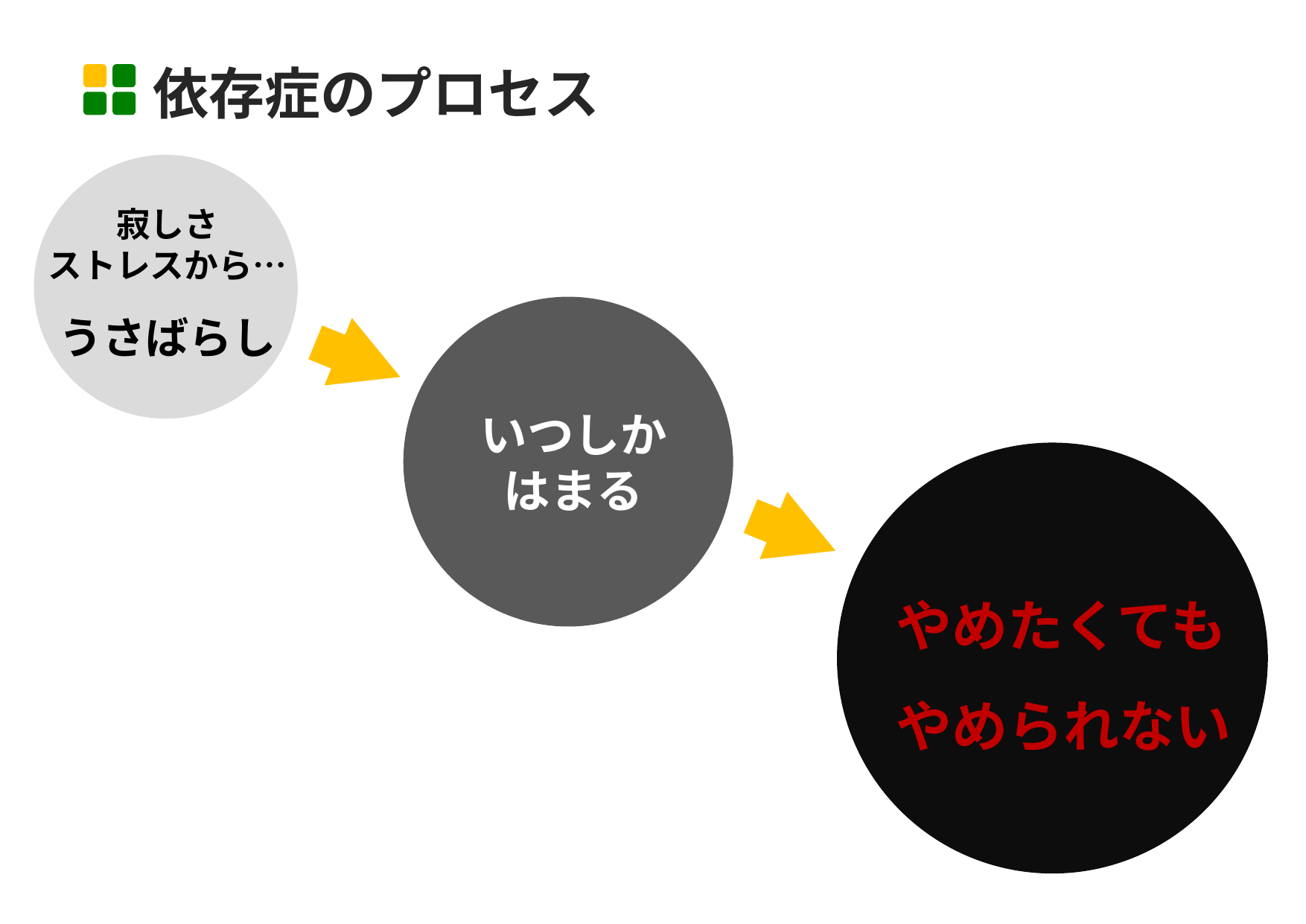

依存症のプロセス

寂しさ
ストレスから…
うさばらし

いつしか
はまる

やめたくても
やめられない